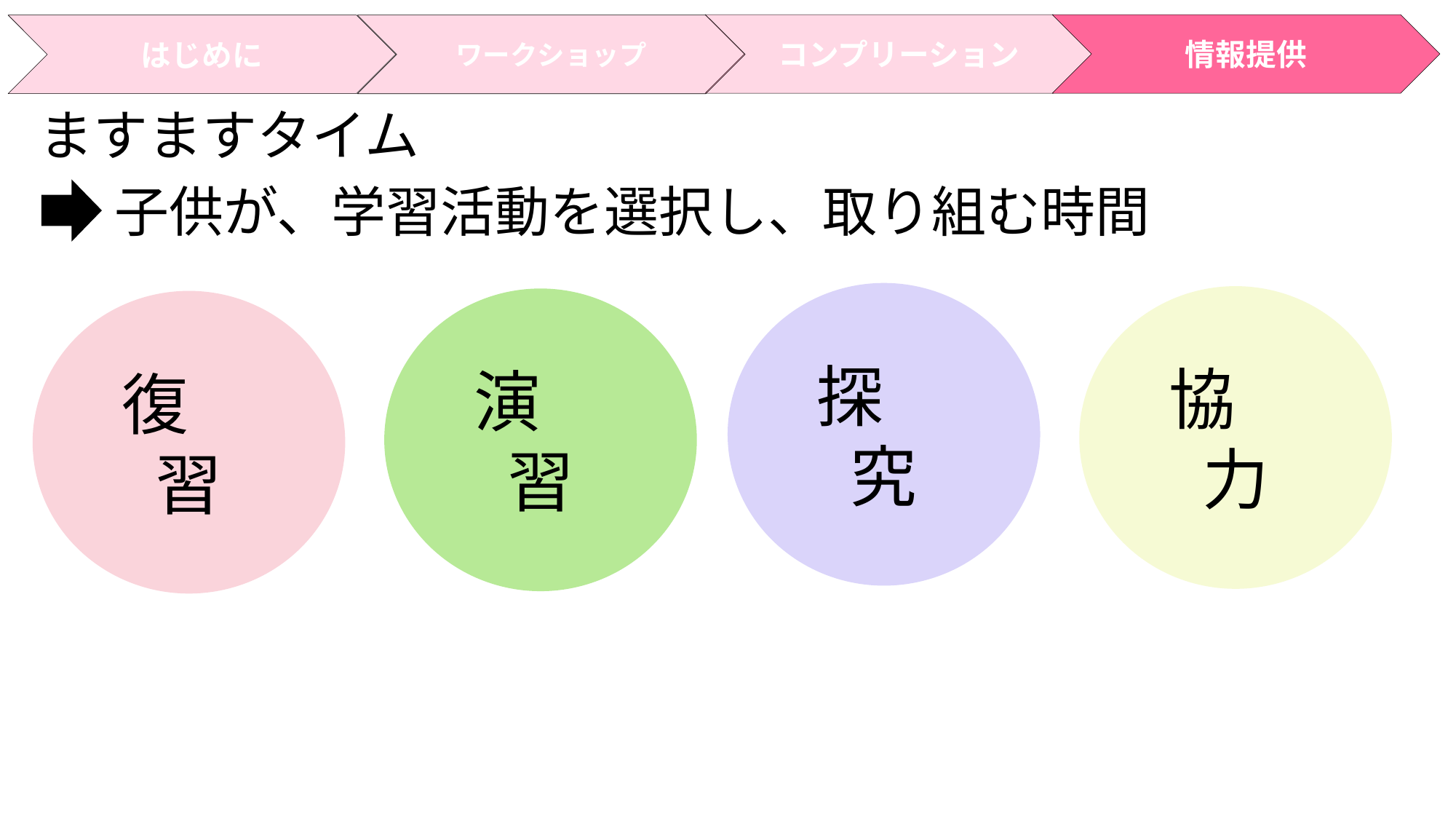

情報提供
コンプリーション
はじめに
ワークショップ
ますますタイム
子供が、学習活動を選択し、取り組む時間

探　究
協　力
演　習
復　習
13
３